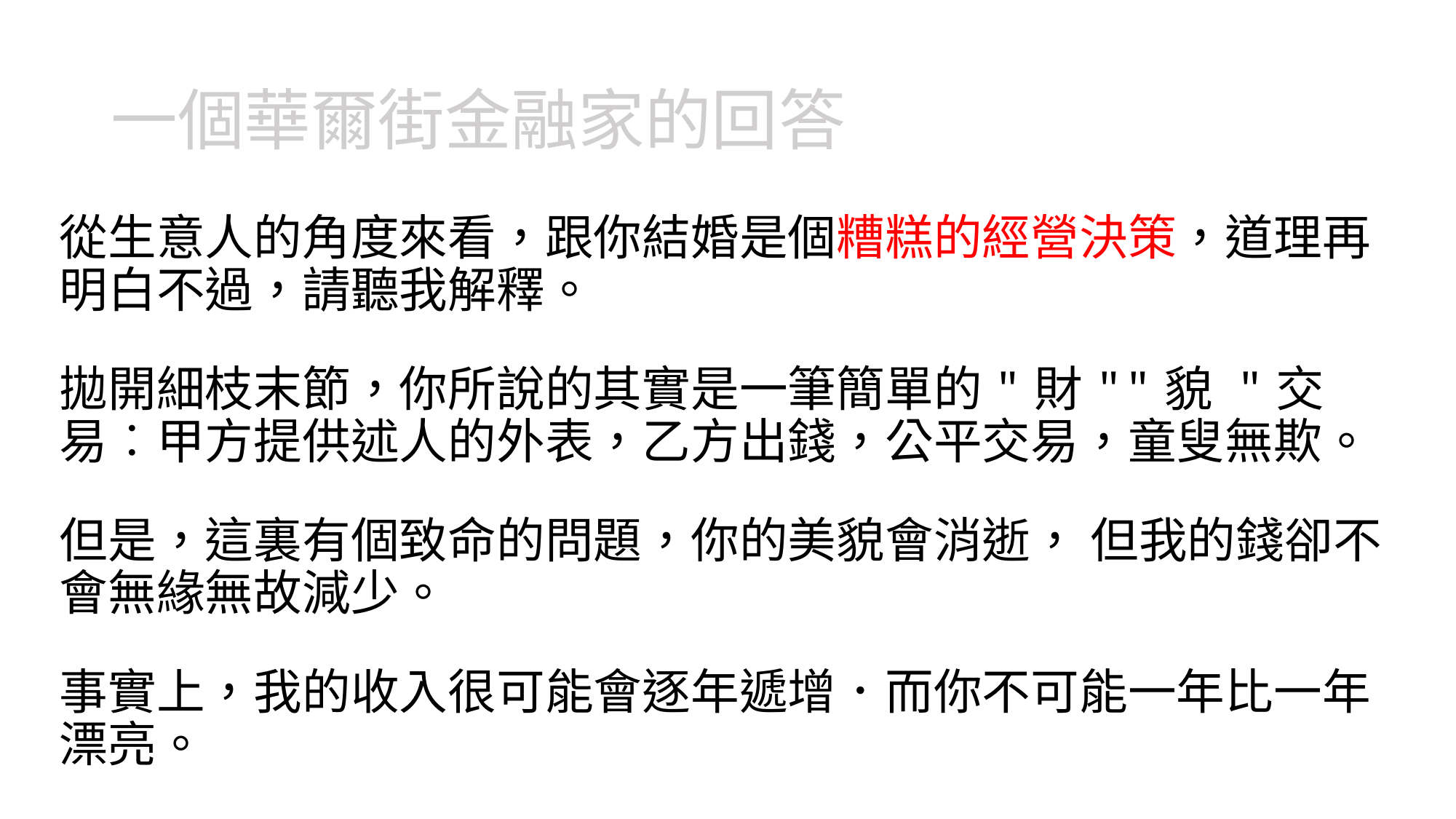

# 一個華爾街金融家的回答
從生意人的角度來看，跟你結婚是個糟糕的經營決策，道理再明白不過，請聽我解釋。

拋開細枝末節，你所說的其實是一筆簡單的"財""貌 "交易︰甲方提供述人的外表，乙方出錢，公平交易，童叟無欺。

但是，這裏有個致命的問題，你的美貌會消逝， 但我的錢卻不會無緣無故減少。

事實上，我的收入很可能會逐年遞增．而你不可能一年比一年漂亮。